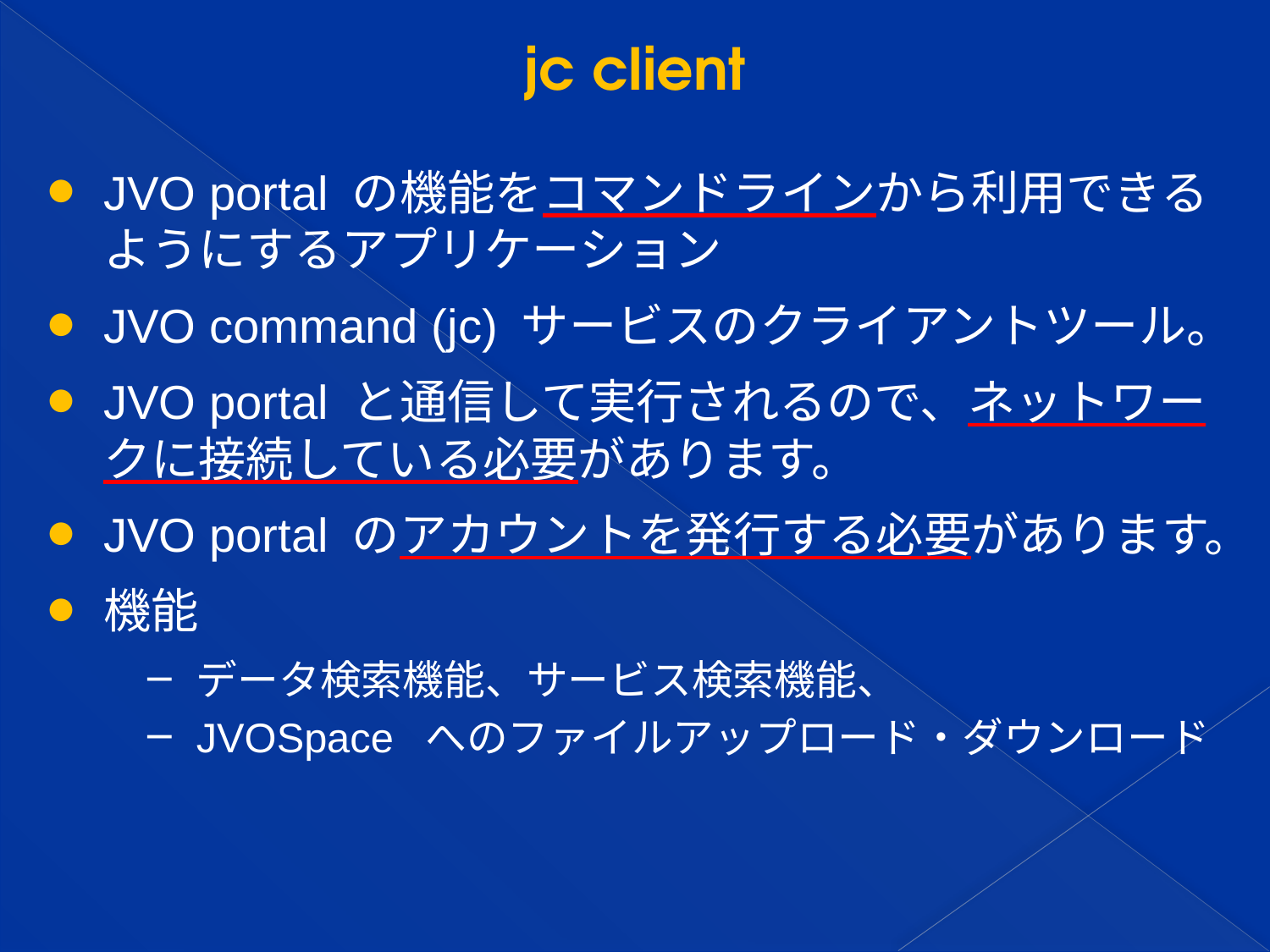

# jc client
JVO portal の機能をコマンドラインから利用できるようにするアプリケーション
JVO command (jc) サービスのクライアントツール。
JVO portal と通信して実行されるので、ネットワークに接続している必要があります。
JVO portal のアカウントを発行する必要があります。
機能
データ検索機能、サービス検索機能、
JVOSpace  へのファイルアップロード・ダウンロード